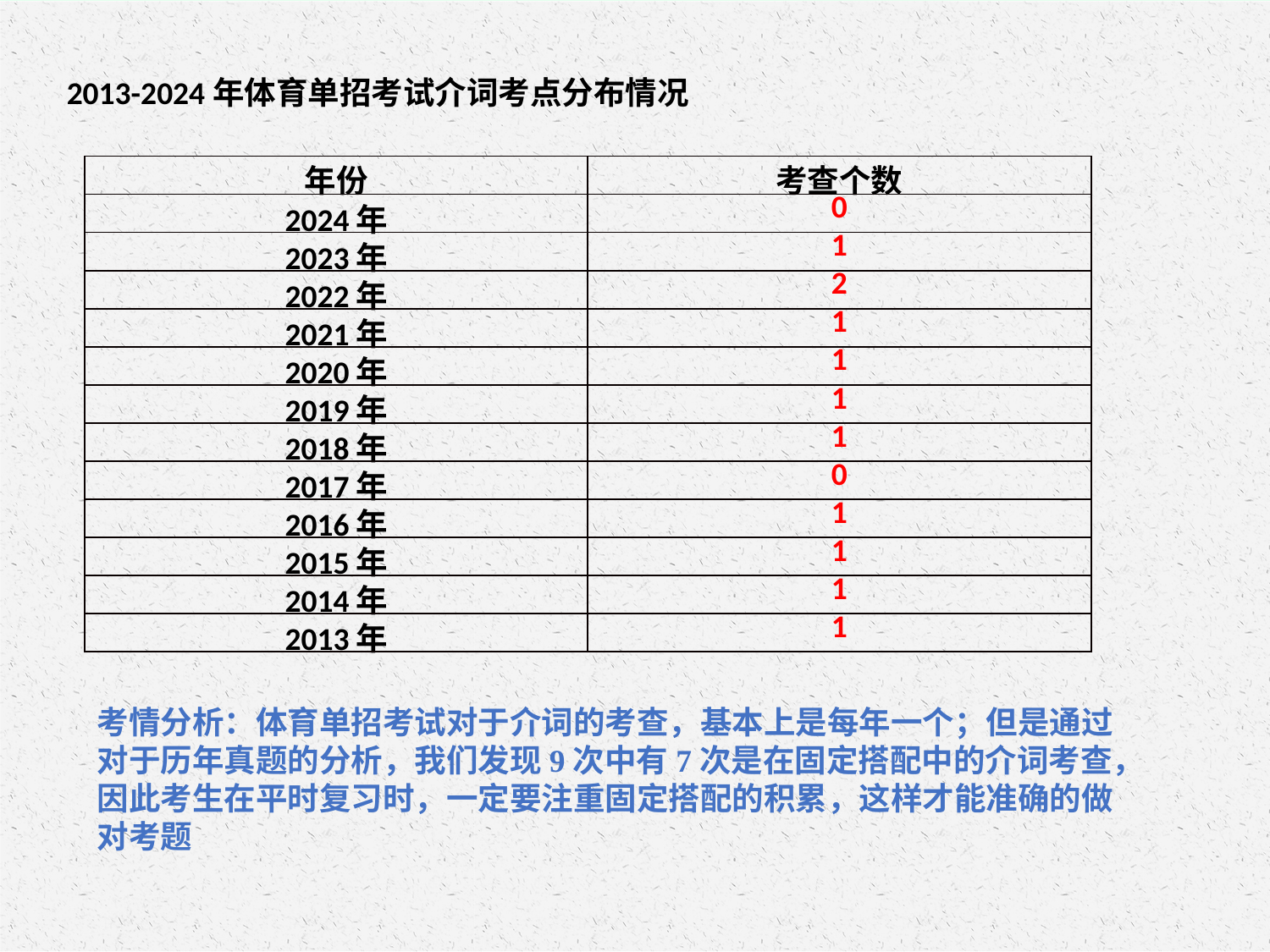

2013-2024年体育单招考试介词考点分布情况
| 年份 | 考查个数 |
| --- | --- |
| 2024年 | 0 |
| 2023年 | 1 |
| 2022年 | 2 |
| 2021年 | 1 |
| 2020年 | 1 |
| 2019年 | 1 |
| 2018年 | 1 |
| 2017年 | 0 |
| 2016年 | 1 |
| 2015年 | 1 |
| 2014年 | 1 |
| 2013年 | 1 |
考情分析：体育单招考试对于介词的考查，基本上是每年一个；但是通过对于历年真题的分析，我们发现9次中有7次是在固定搭配中的介词考查，因此考生在平时复习时，一定要注重固定搭配的积累，这样才能准确的做对考题